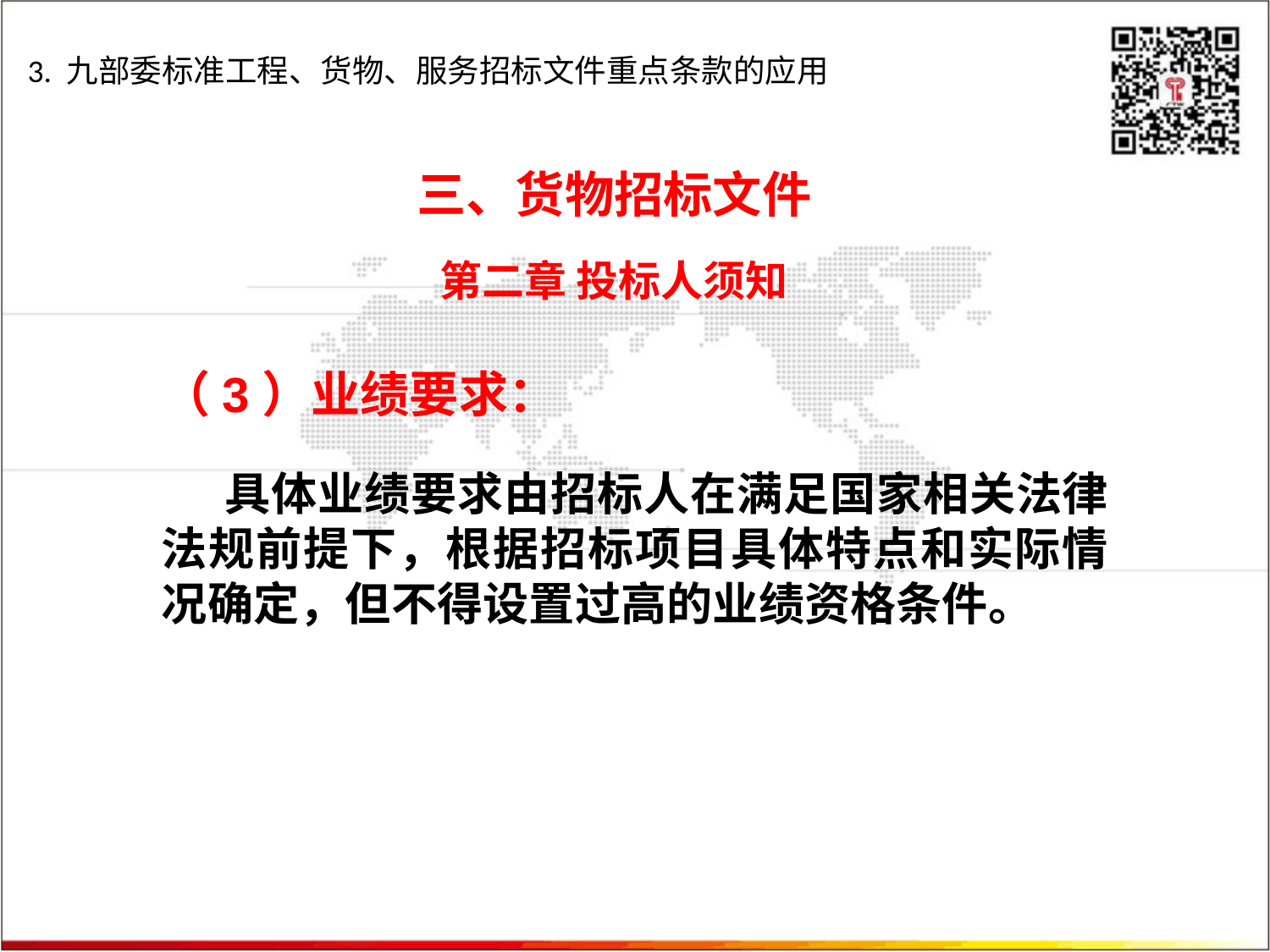

# 3. 九部委标准工程、货物、服务招标文件重点条款的应用
三、货物招标文件
第二章 投标人须知
（3）业绩要求：
具体业绩要求由招标人在满足国家相关法律法规前提下，根据招标项目具体特点和实际情况确定，但不得设置过高的业绩资格条件。